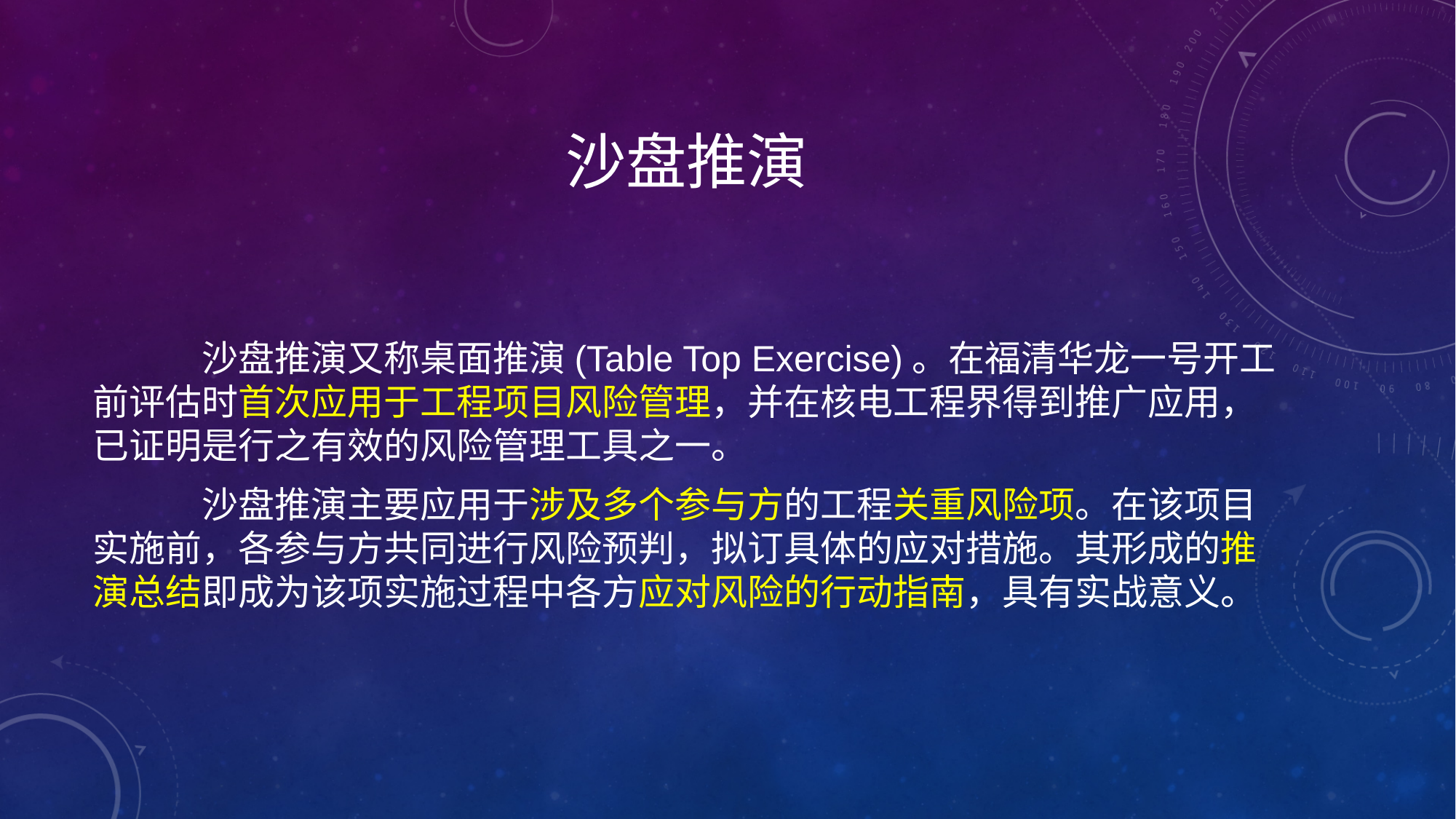

# 沙盘推演
	沙盘推演又称桌面推演(Table Top Exercise)。在福清华龙一号开工前评估时首次应用于工程项目风险管理，并在核电工程界得到推广应用，已证明是行之有效的风险管理工具之一。
	沙盘推演主要应用于涉及多个参与方的工程关重风险项。在该项目实施前，各参与方共同进行风险预判，拟订具体的应对措施。其形成的推演总结即成为该项实施过程中各方应对风险的行动指南，具有实战意义。